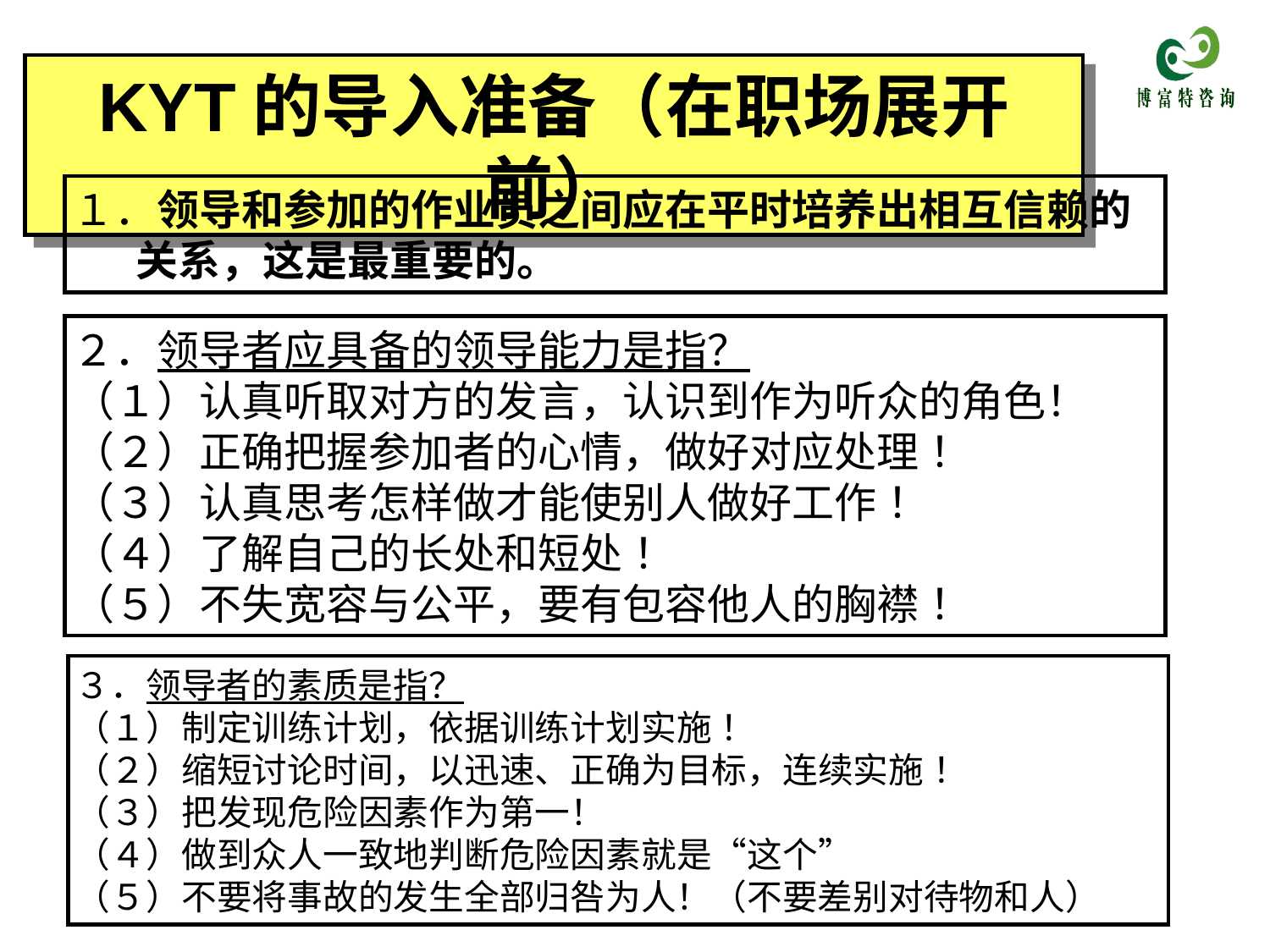

KYT的导入准备（在职场展开前）
１．领导和参加的作业员之间应在平时培养出相互信赖的关系，这是最重要的。
２．领导者应具备的领导能力是指？
（１）认真听取对方的发言，认识到作为听众的角色！
（２）正确把握参加者的心情，做好对应处理！
（３）认真思考怎样做才能使别人做好工作！
（４）了解自己的长处和短处！
（５）不失宽容与公平，要有包容他人的胸襟！
３．领导者的素质是指？
（１）制定训练计划，依据训练计划实施！
（２）缩短讨论时间，以迅速、正确为目标，连续实施！
（３）把发现危险因素作为第一！
（４）做到众人一致地判断危险因素就是“这个”
（５）不要将事故的发生全部归咎为人！（不要差别对待物和人）